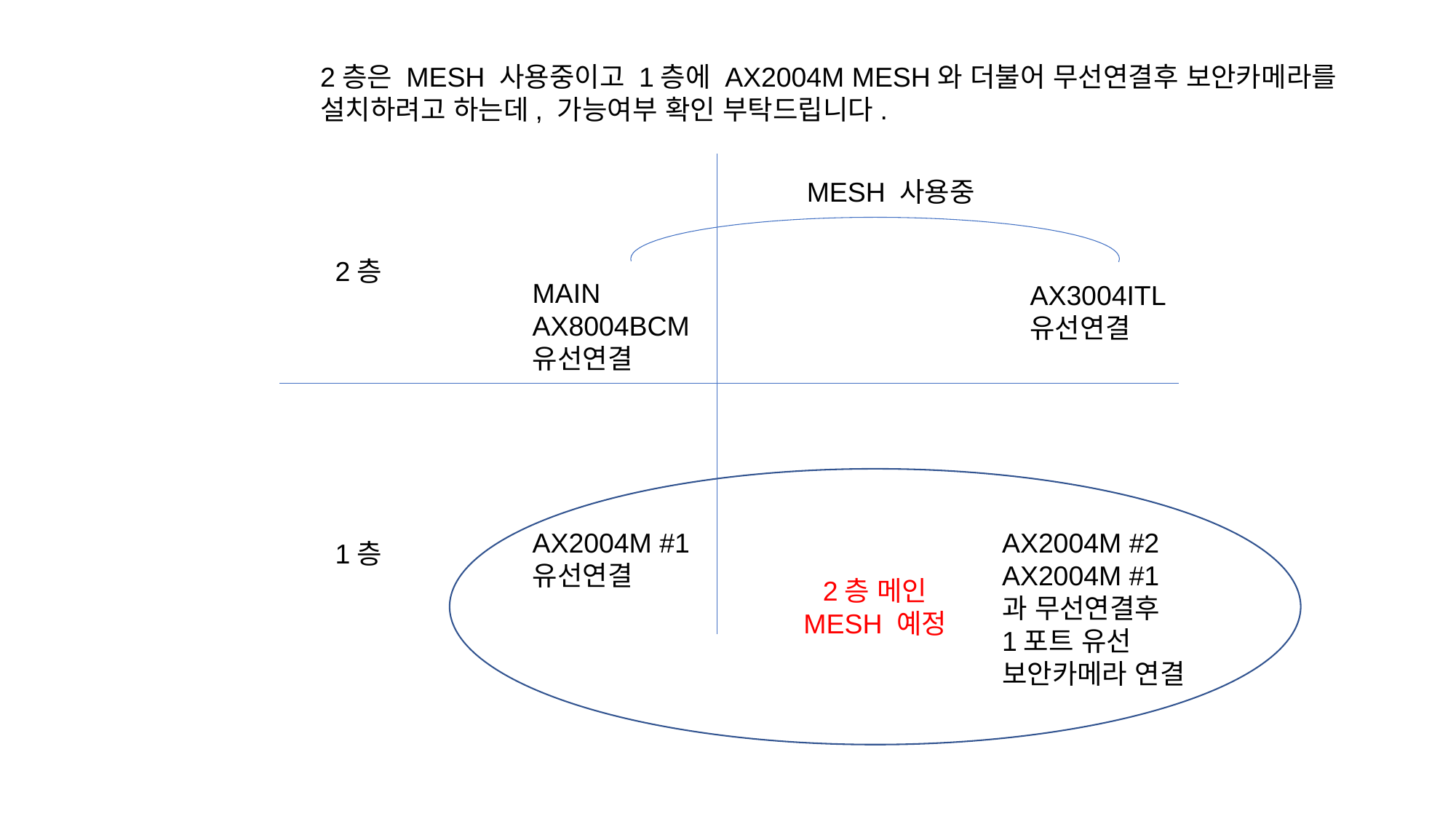

2층은 MESH 사용중이고 1층에 AX2004M MESH와 더불어 무선연결후 보안카메라를
설치하려고 하는데, 가능여부 확인 부탁드립니다.
MESH 사용중

2층
MAIN AX8004BCM
유선연결
AX3004ITL
유선연결
2층 메인
MESH 예정
AX2004M #1
유선연결
AX2004M #2
AX2004M #1
과 무선연결후
1포트 유선
보안카메라 연결
1층